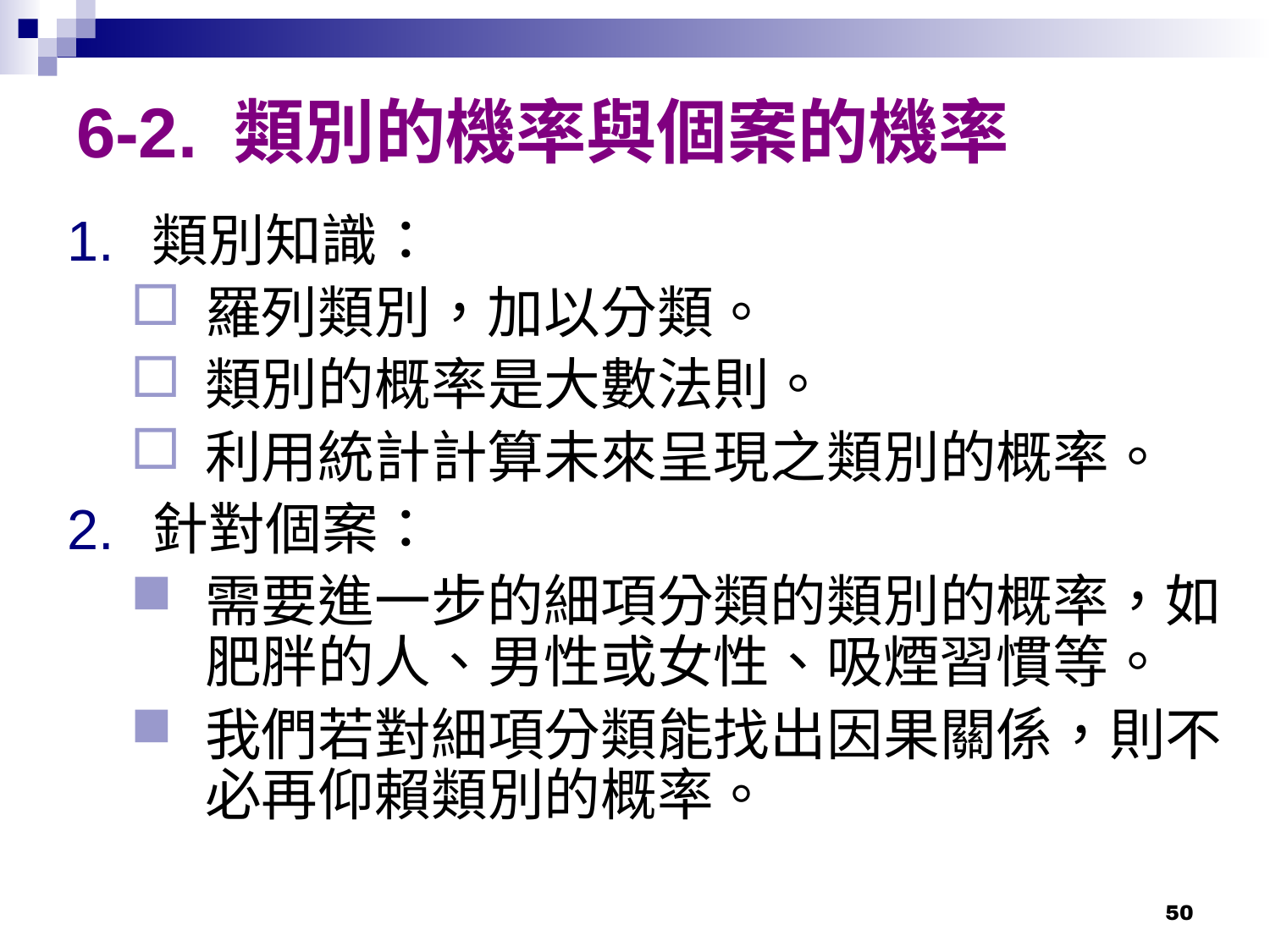

# 6-2. 類別的機率與個案的機率
類別知識：
羅列類別，加以分類。
類別的概率是大數法則。
利用統計計算未來呈現之類別的概率。
針對個案：
需要進一步的細項分類的類別的概率，如肥胖的人、男性或女性、吸煙習慣等。
我們若對細項分類能找出因果關係，則不必再仰賴類別的概率。
50